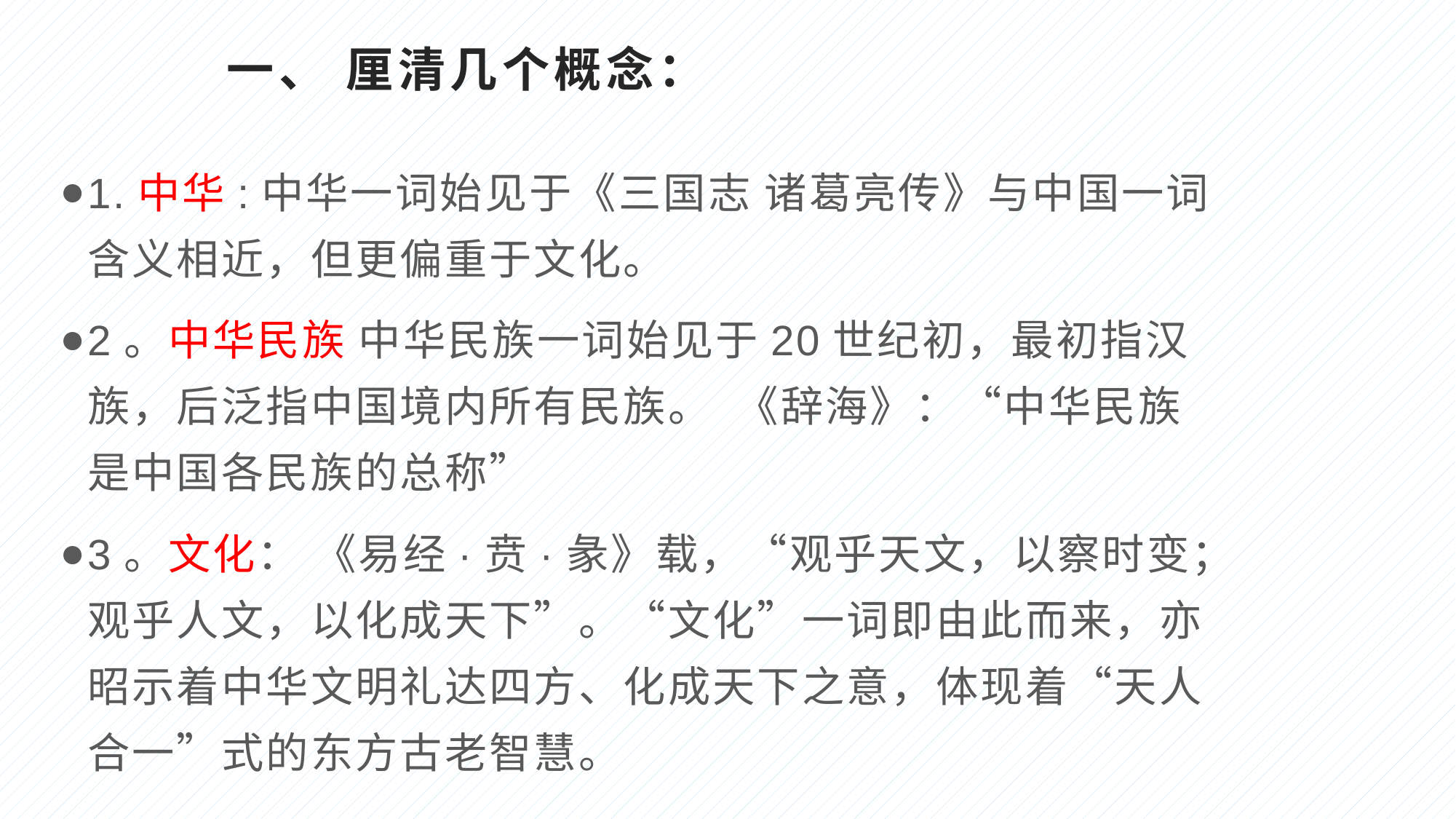

# 一、 厘清几个概念：
1.中华:中华一词始见于《三国志 诸葛亮传》与中国一词含义相近，但更偏重于文化。
2。中华民族 中华民族一词始见于20世纪初，最初指汉族，后泛指中国境内所有民族。  《辞海》：“中华民族是中国各民族的总称”
3。文化： 《易经·贲·彖》载，“观乎天文，以察时变；观乎人文，以化成天下”。“文化”一词即由此而来，亦昭示着中华文明礼达四方、化成天下之意，体现着“天人合一”式的东方古老智慧。